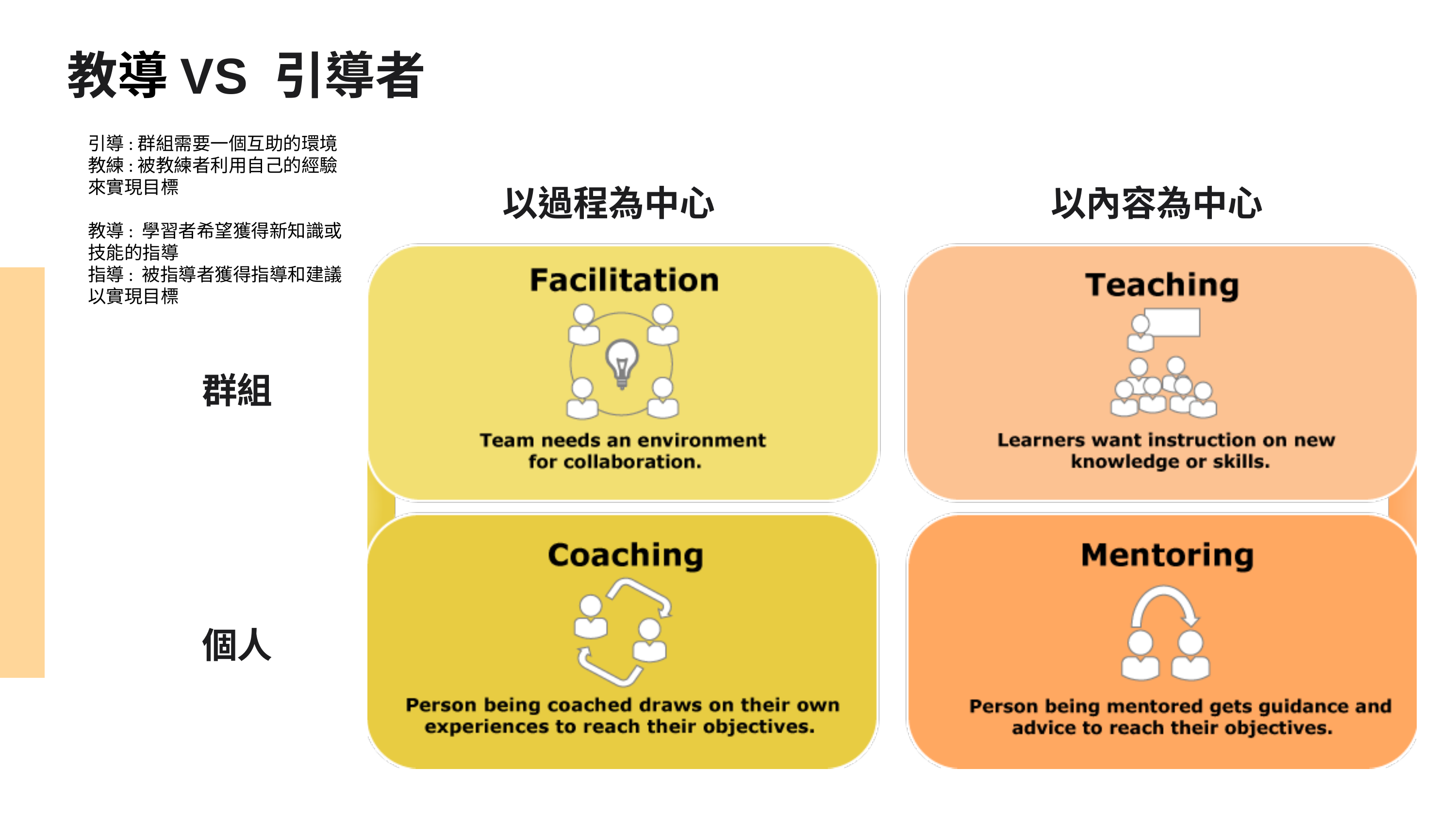

教導VS 引導者
引導:群組需要一個互助的環境
教練:被教練者利用自己的經驗來實現目標

教導: 學習者希望獲得新知識或技能的指導
指導: 被指導者獲得指導和建議以實現目標
以過程為中心
以內容為中心

群組
個人